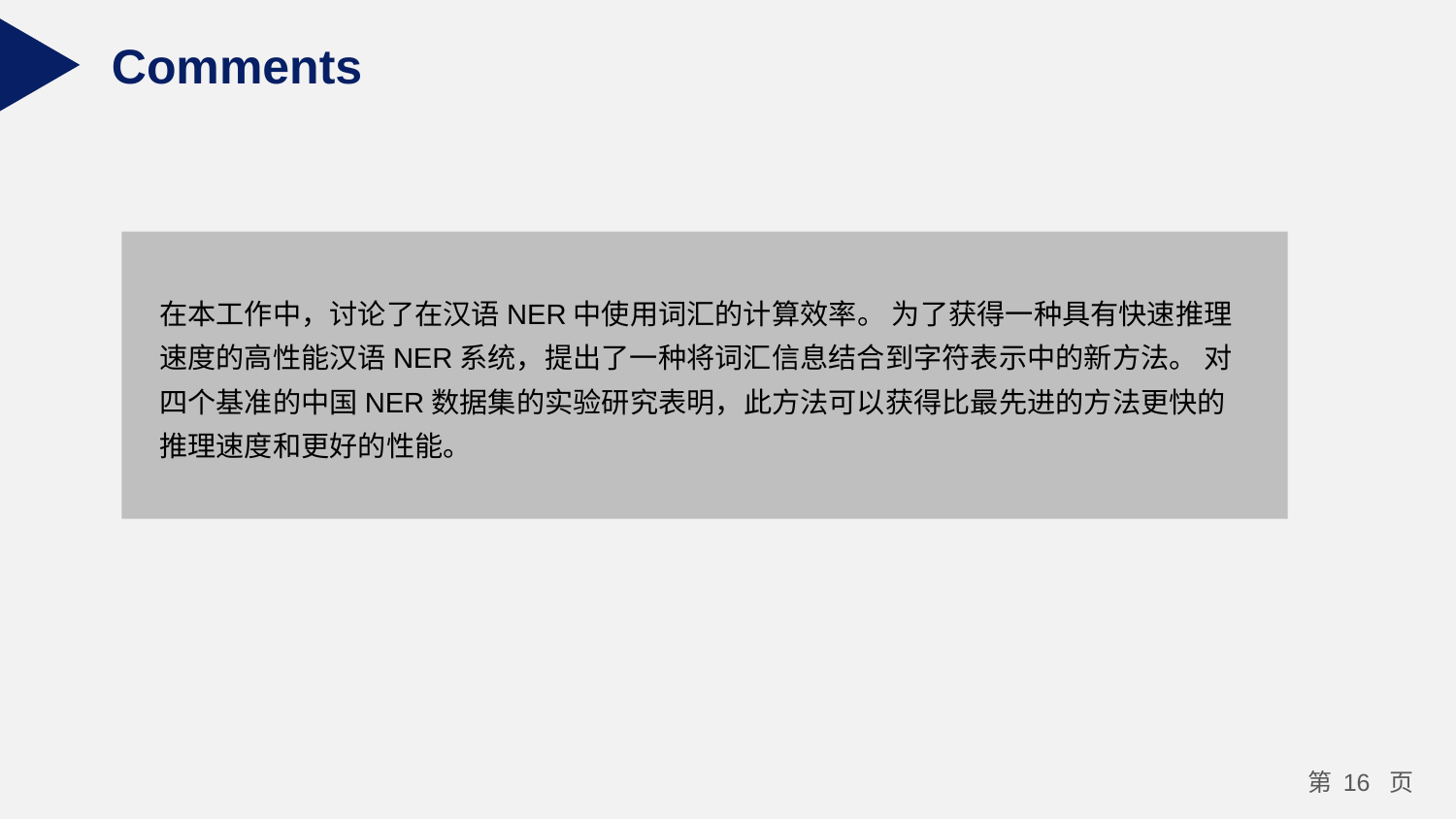

Comments

在本工作中，讨论了在汉语NER中使用词汇的计算效率。 为了获得一种具有快速推理速度的高性能汉语NER系统，提出了一种将词汇信息结合到字符表示中的新方法。 对四个基准的中国NER数据集的实验研究表明，此方法可以获得比最先进的方法更快的推理速度和更好的性能。